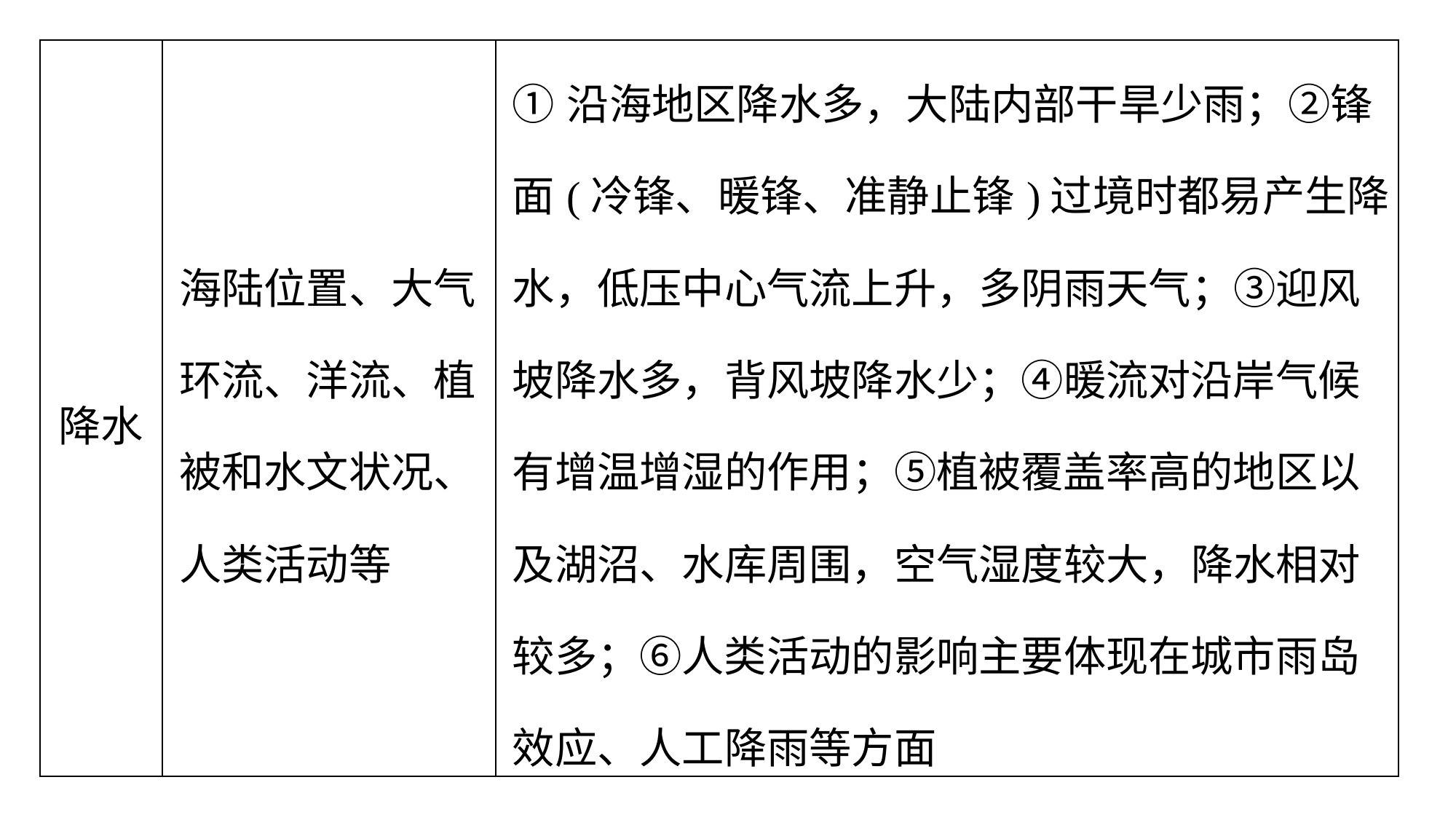

| 降水 | 海陆位置、大气环流、洋流、植被和水文状况、人类活动等 | ①沿海地区降水多，大陆内部干旱少雨；②锋面(冷锋、暖锋、准静止锋)过境时都易产生降水，低压中心气流上升，多阴雨天气；③迎风坡降水多，背风坡降水少；④暖流对沿岸气候有增温增湿的作用；⑤植被覆盖率高的地区以及湖沼、水库周围，空气湿度较大，降水相对较多；⑥人类活动的影响主要体现在城市雨岛效应、人工降雨等方面 |
| --- | --- | --- |